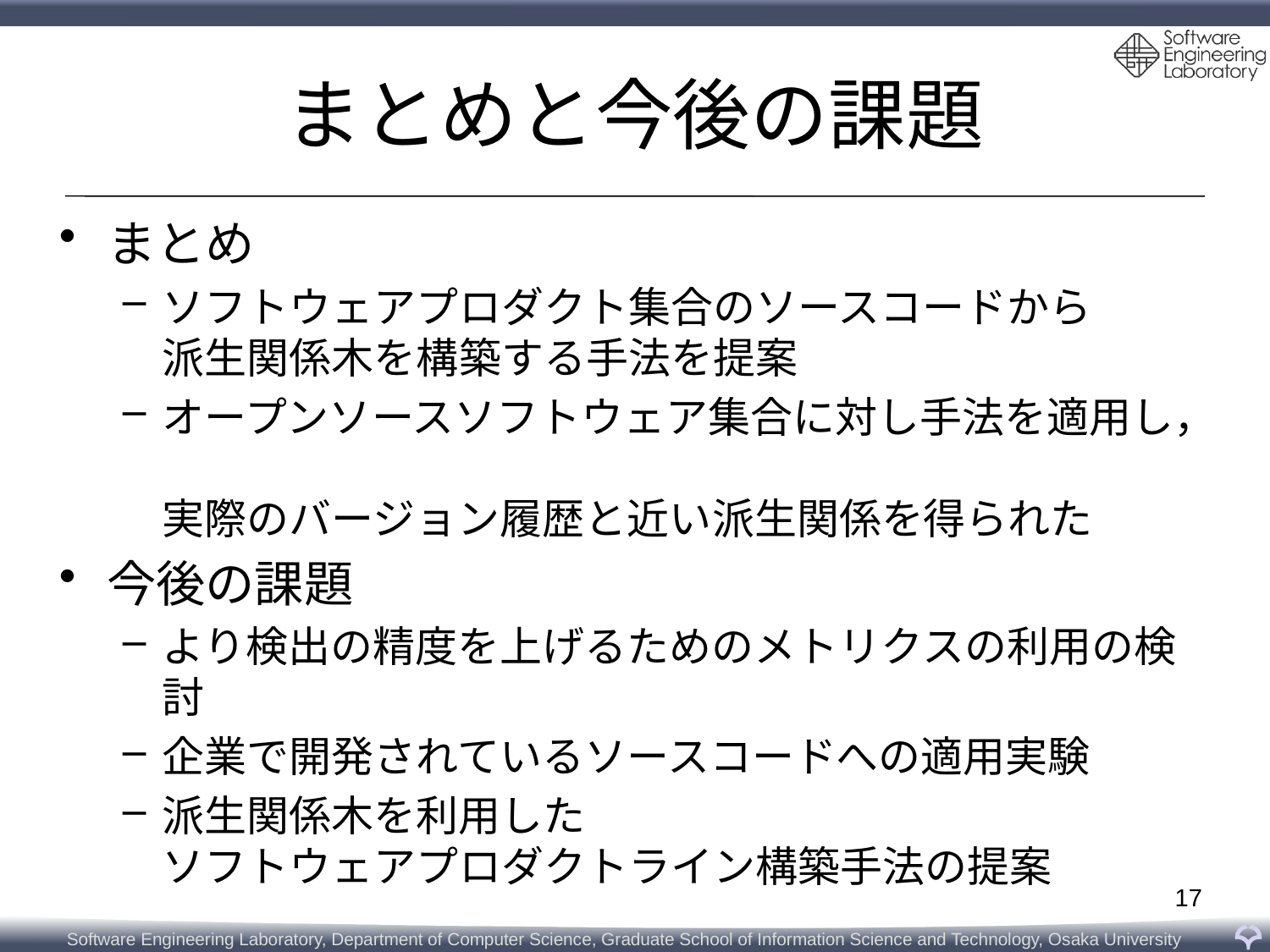

# まとめと今後の課題
まとめ
ソフトウェアプロダクト集合のソースコードから
派生関係木を構築する手法を提案
オープンソースソフトウェア集合に対し手法を適用し，
実際のバージョン履歴と近い派生関係を得られた
今後の課題
より検出の精度を上げるためのメトリクスの利用の検討
企業で開発されているソースコードへの適用実験
派生関係木を利用した
ソフトウェアプロダクトライン構築手法の提案
17